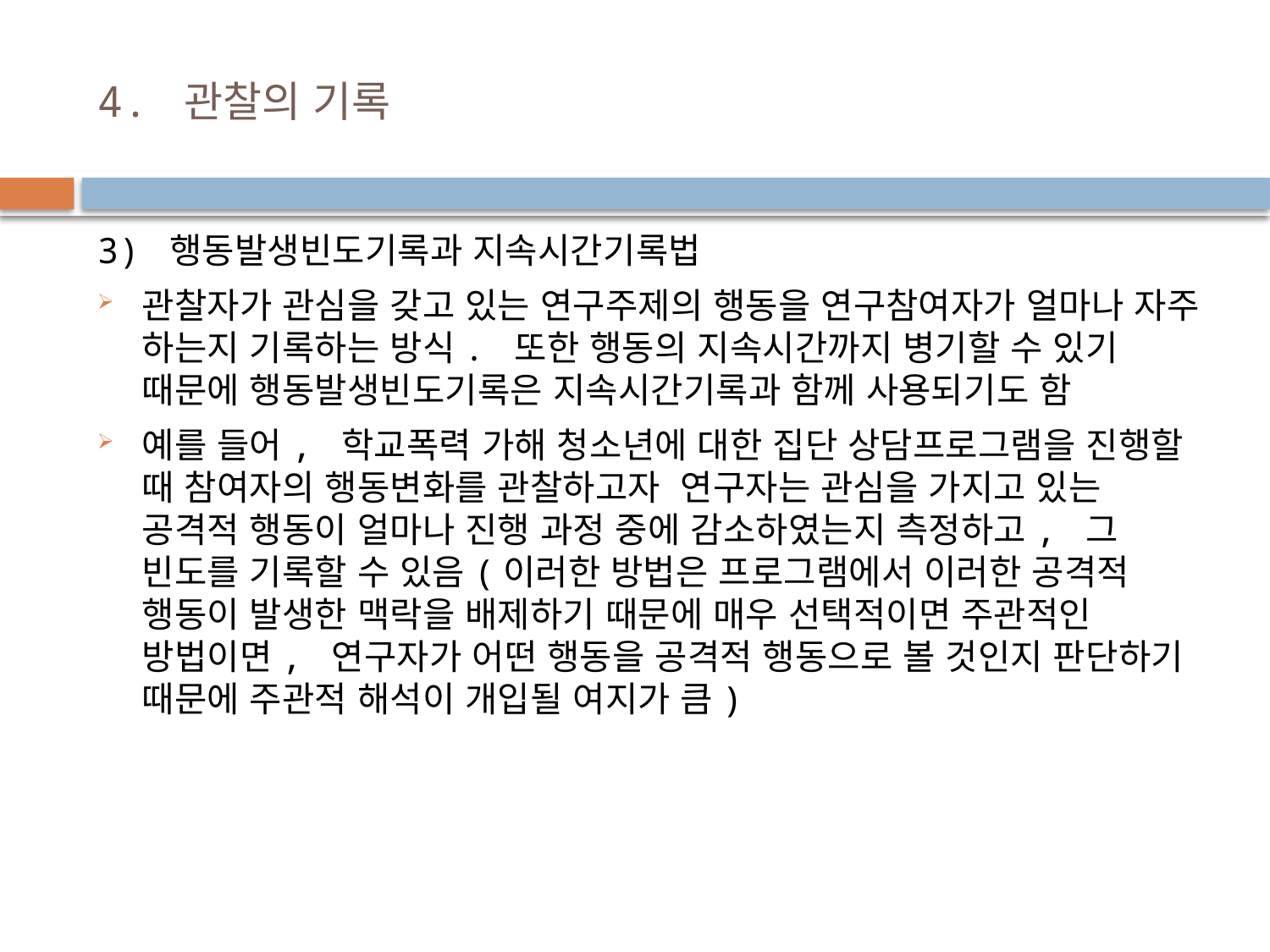

# 4. 관찰의 기록
3) 행동발생빈도기록과 지속시간기록법
관찰자가 관심을 갖고 있는 연구주제의 행동을 연구참여자가 얼마나 자주 하는지 기록하는 방식. 또한 행동의 지속시간까지 병기할 수 있기 때문에 행동발생빈도기록은 지속시간기록과 함께 사용되기도 함
예를 들어, 학교폭력 가해 청소년에 대한 집단 상담프로그램을 진행할 때 참여자의 행동변화를 관찰하고자  연구자는 관심을 가지고 있는 공격적 행동이 얼마나 진행 과정 중에 감소하였는지 측정하고, 그 빈도를 기록할 수 있음(이러한 방법은 프로그램에서 이러한 공격적 행동이 발생한 맥락을 배제하기 때문에 매우 선택적이면 주관적인 방법이면, 연구자가 어떤 행동을 공격적 행동으로 볼 것인지 판단하기 때문에 주관적 해석이 개입될 여지가 큼)